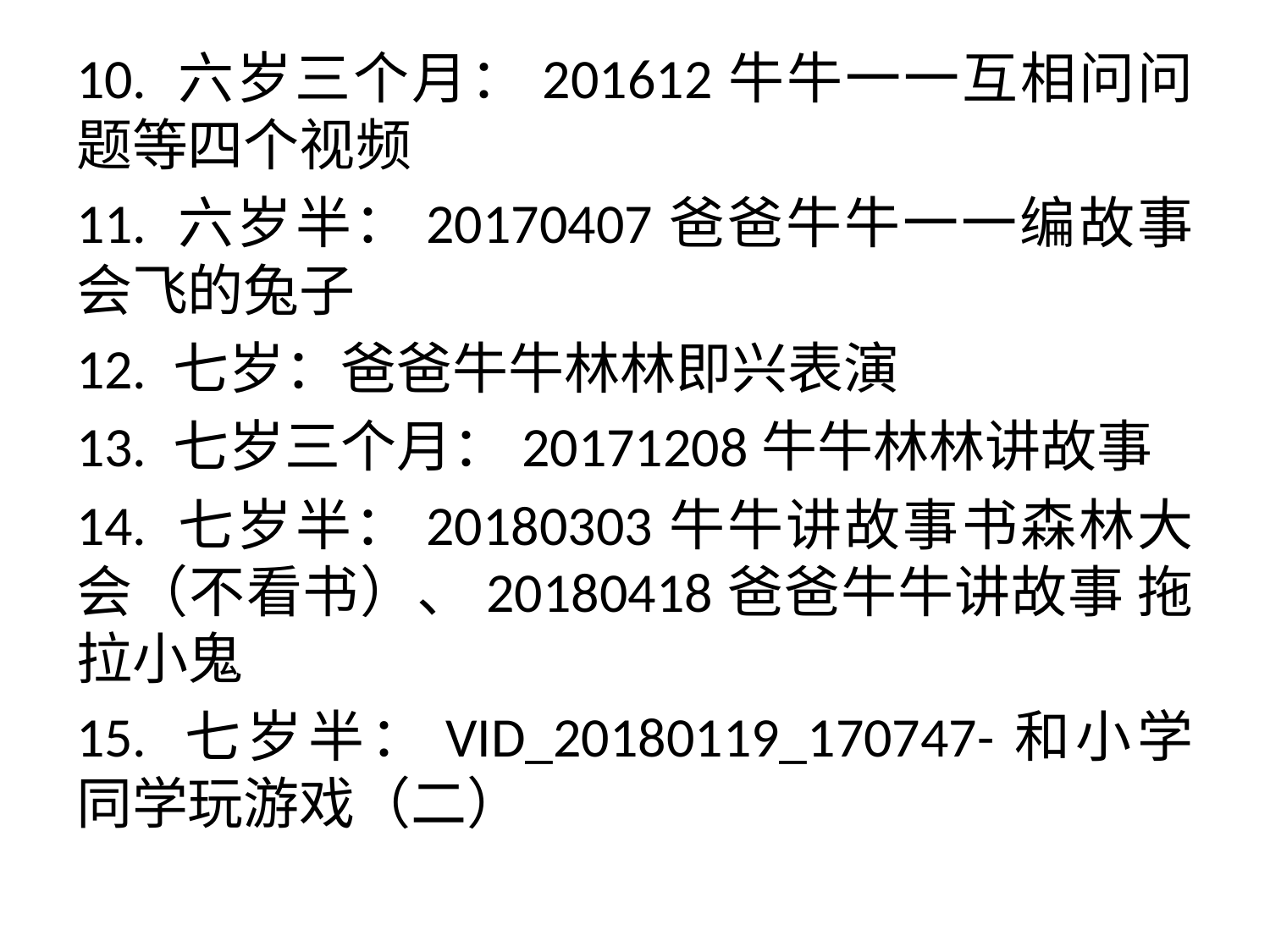

10. 六岁三个月：201612牛牛一一互相问问题等四个视频
11. 六岁半：20170407爸爸牛牛一一编故事会飞的兔子
12. 七岁：爸爸牛牛林林即兴表演
13. 七岁三个月：20171208牛牛林林讲故事
14. 七岁半：20180303牛牛讲故事书森林大会（不看书）、20180418爸爸牛牛讲故事 拖拉小鬼
15. 七岁半：VID_20180119_170747-和小学同学玩游戏（二）